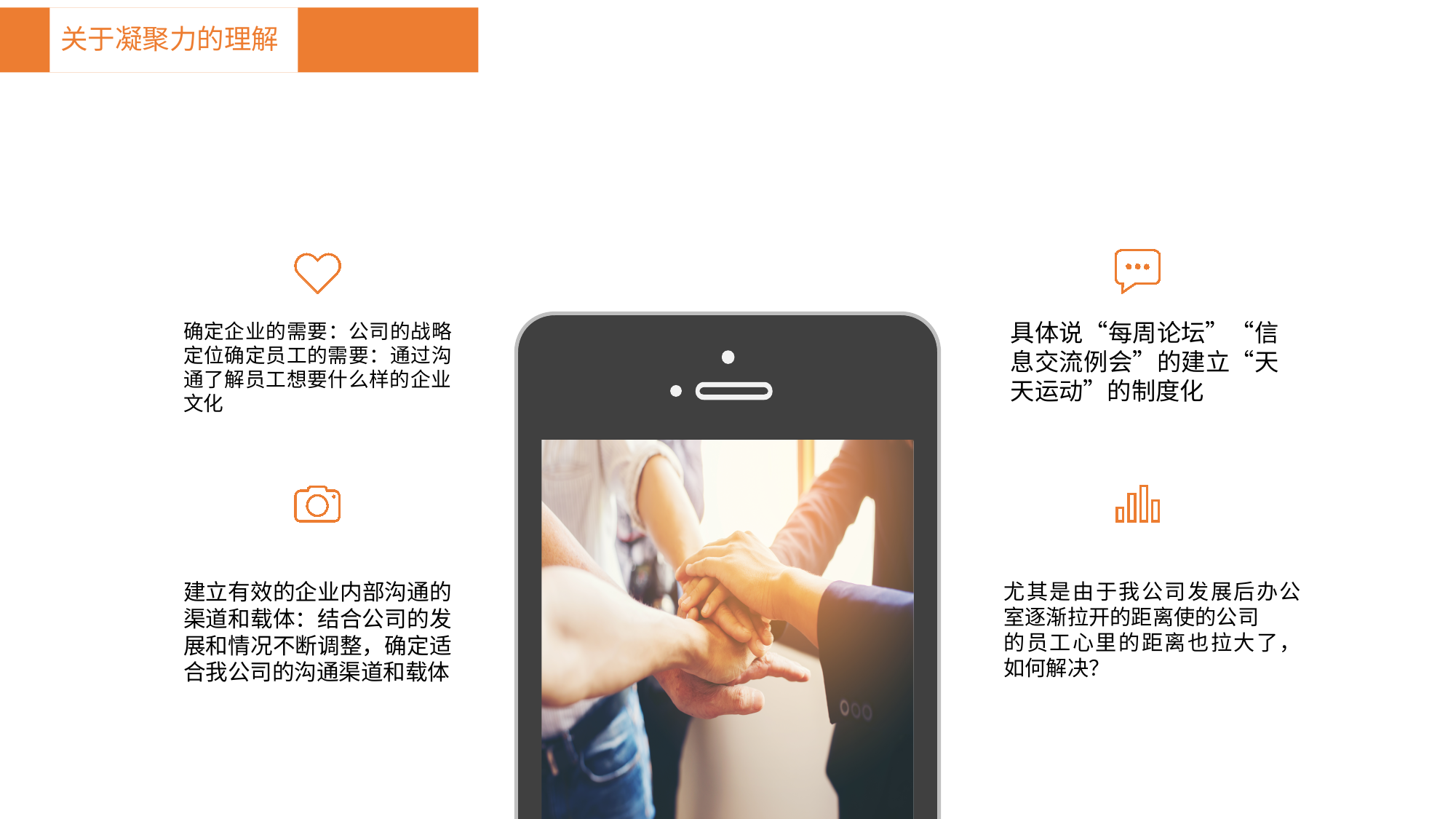

关于凝聚力的理解

具体说“每周论坛”“信息交流例会”的建立“天天运动”的制度化
确定企业的需要：公司的战略定位确定员工的需要：通过沟通了解员工想要什么样的企业文化

尤其是由于我公司发展后办公室逐渐拉开的距离使的公司
的员工心里的距离也拉大了，如何解决？
建立有效的企业内部沟通的渠道和载体：结合公司的发展和情况不断调整，确定适合我公司的沟通渠道和载体